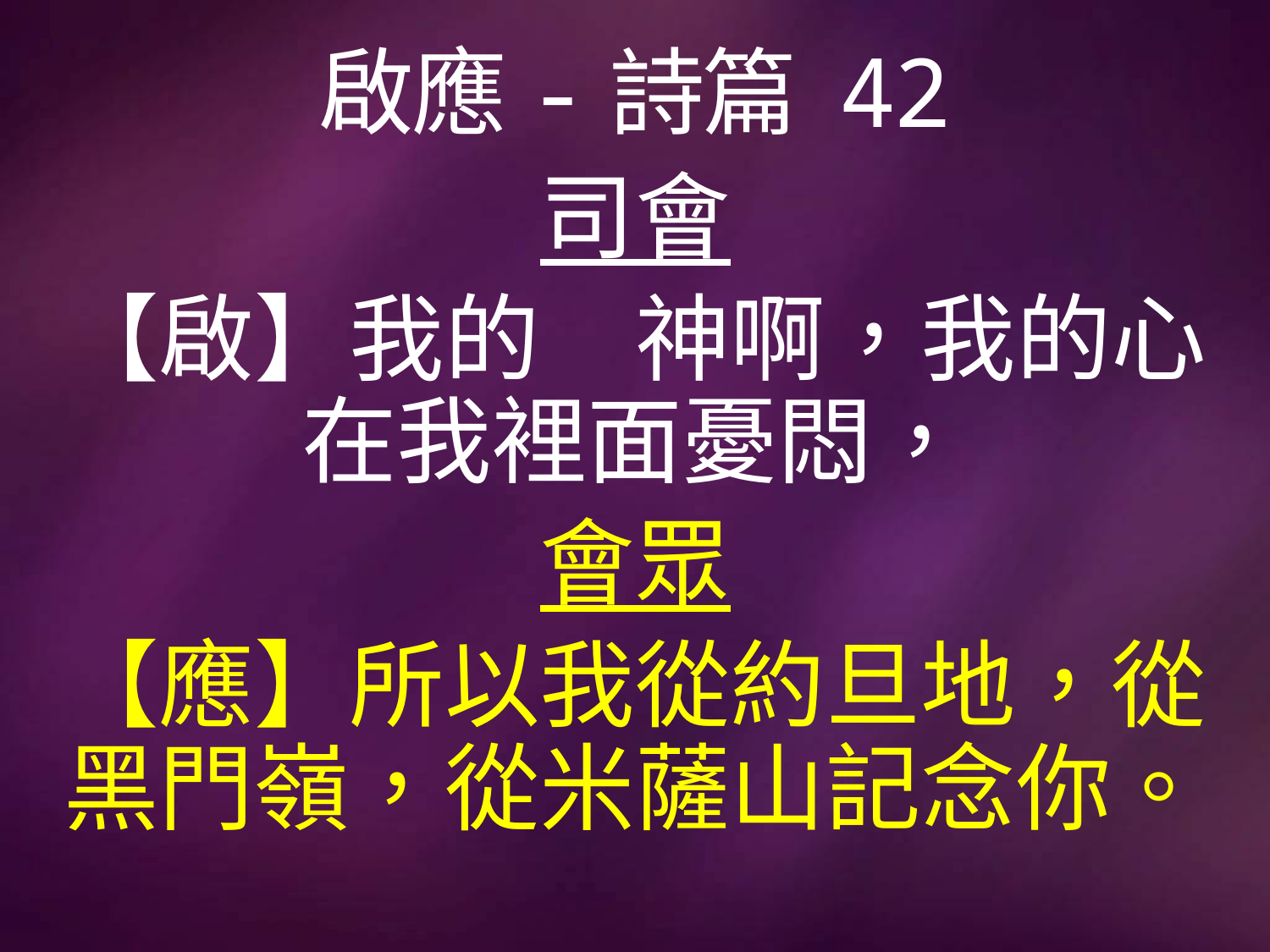

# 啟應-詩篇 42
司會
【啟】我的　神啊，我的心在我裡面憂悶，
會眾
【應】所以我從約旦地，從黑門嶺，從米薩山記念你。